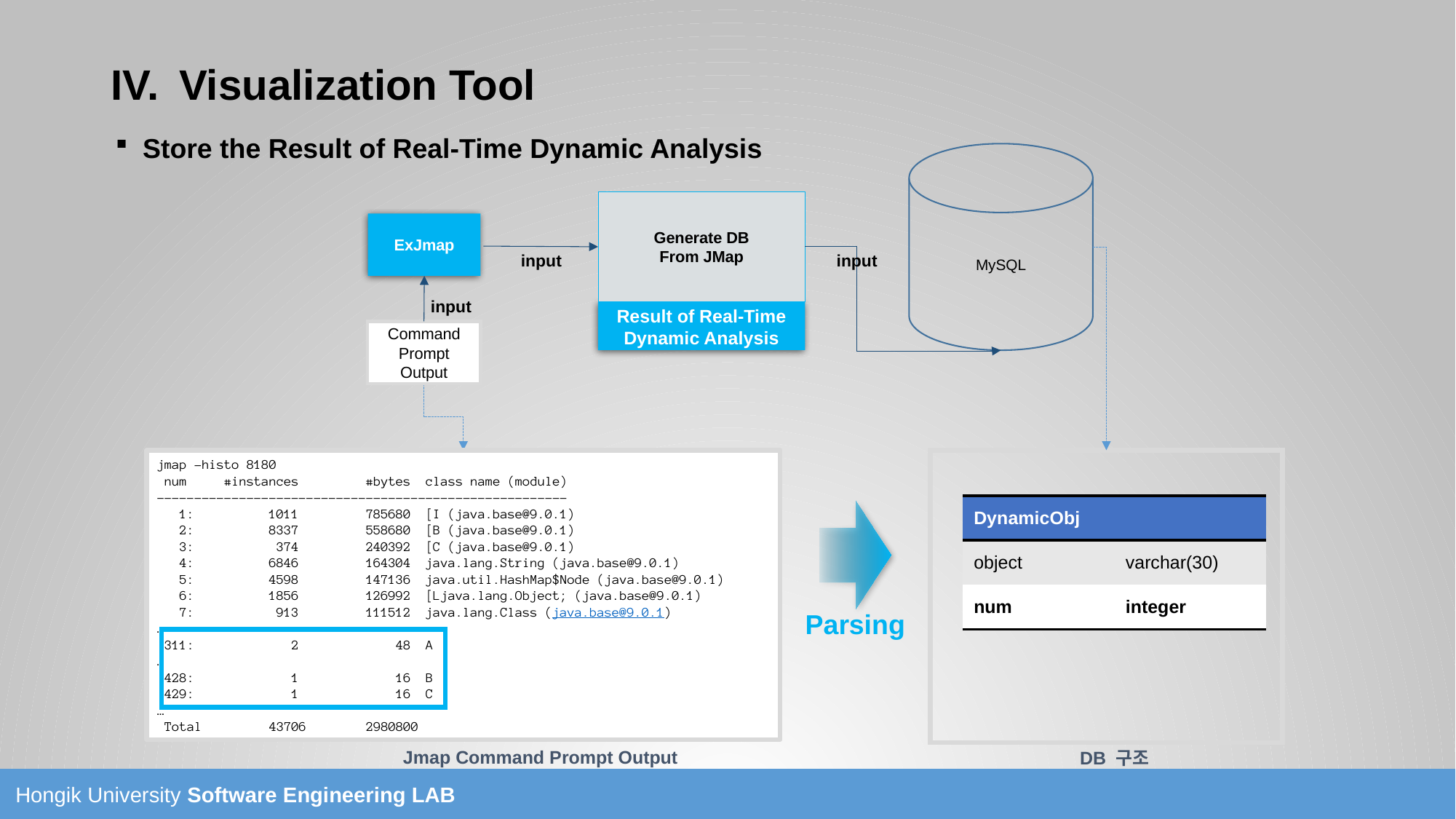

# Visualization Tool
Store the Result of Real-Time Dynamic Analysis
MySQL
Generate DB
From JMap
ExJmap
input
input
input
Result of Real-Time Dynamic Analysis
Command Prompt Output
jmap -histo 8180
 num     #instances         #bytes  class name (module)
-------------------------------------------------------
   1:          1011         785680  [I (java.base@9.0.1)
   2:          8337         558680  [B (java.base@9.0.1)
   3:           374         240392  [C (java.base@9.0.1)
   4:          6846         164304  java.lang.String (java.base@9.0.1)
   5:          4598         147136  java.util.HashMap$Node (java.base@9.0.1)
   6:          1856         126992  [Ljava.lang.Object; (java.base@9.0.1)
   7:           913         111512  java.lang.Class (java.base@9.0.1)
…
 311:             2             48  A
…
 428:             1             16  B
 429:             1             16  C
…
 Total         43706        2980800

| DynamicObj |  |
| --- | --- |
| object | varchar(30) |
| num | integer |

Parsing

Jmap Command Prompt Output
DB 구조